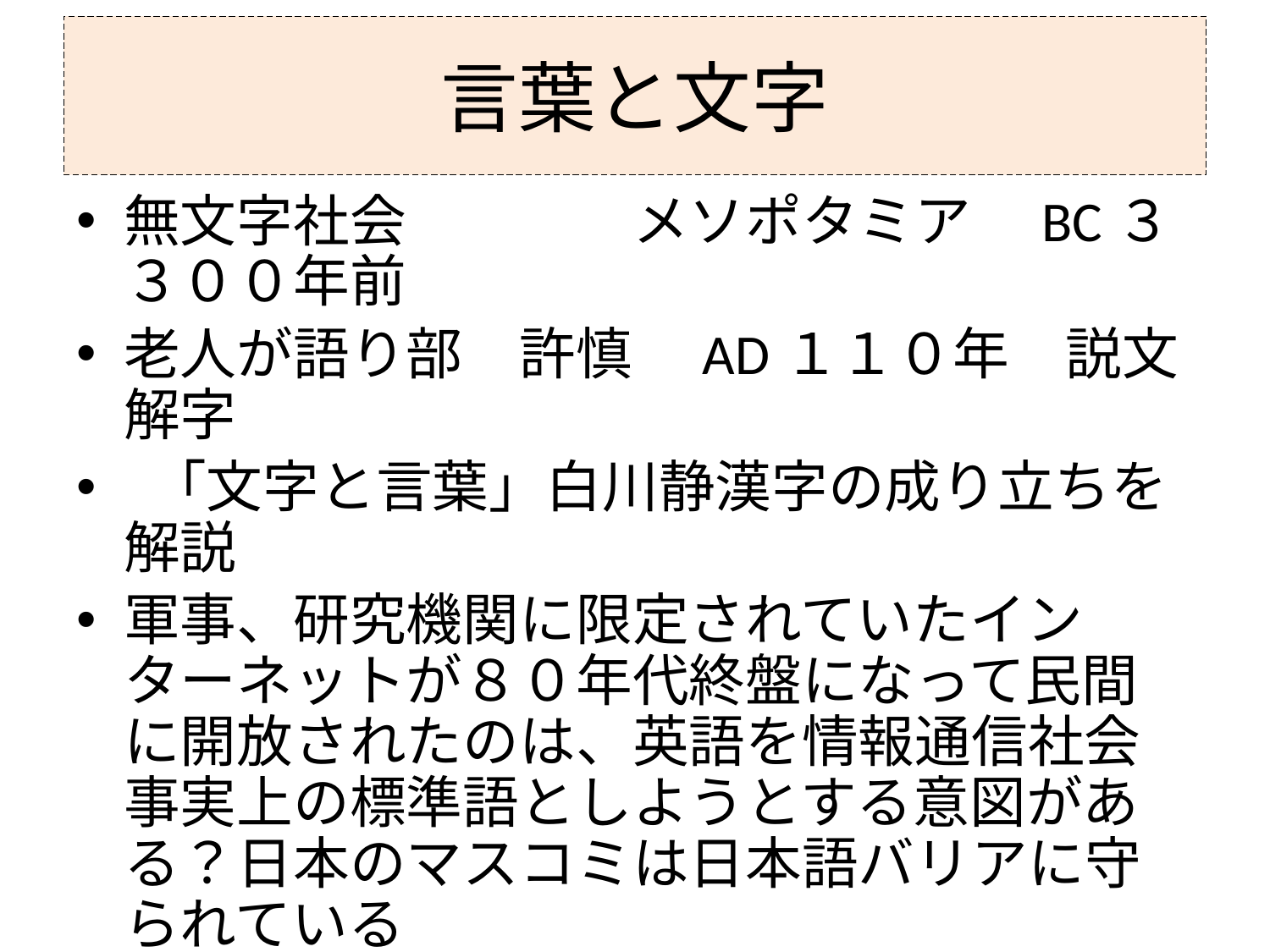

# 言葉と文字
無文字社会　　　　メソポタミア　BC３３００年前
老人が語り部　許慎　AD１１０年　説文解字
 「文字と言葉」白川静漢字の成り立ちを解説
軍事、研究機関に限定されていたインターネットが８０年代終盤になって民間に開放されたのは、英語を情報通信社会事実上の標準語としようとする意図がある？日本のマスコミは日本語バリアに守られている
世界の言語中国語１１億人、英語第一言語３億７千万人、第二言語２億６千万人、英語に危機感あり